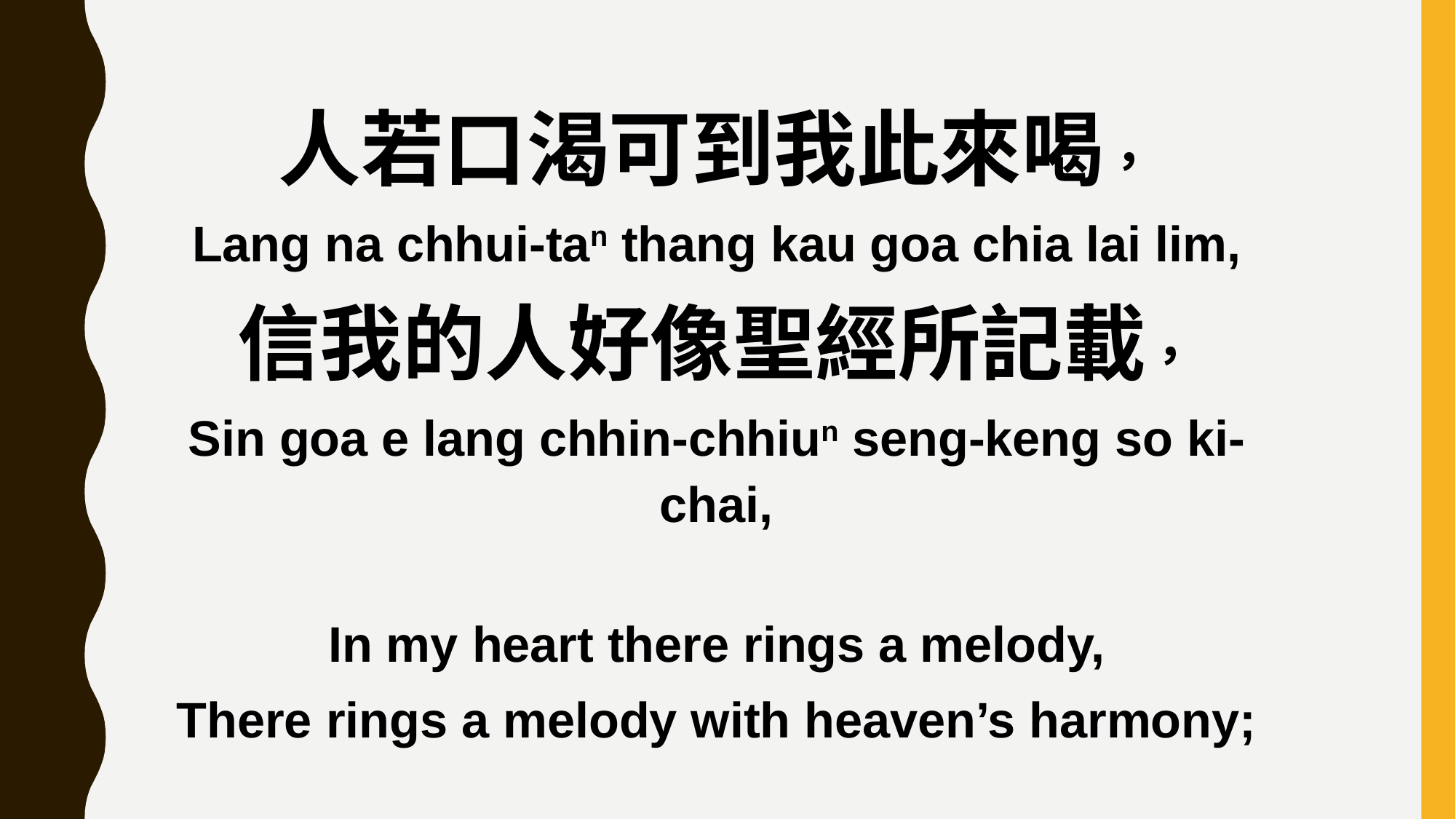

人若口渴可到我此來喝，
Lang na chhui-tan thang kau goa chia lai lim,
信我的人好像聖經所記載，
Sin goa e lang chhin-chhiun seng-keng so ki-chai,

In my heart there rings a melody,
There rings a melody with heaven’s harmony;